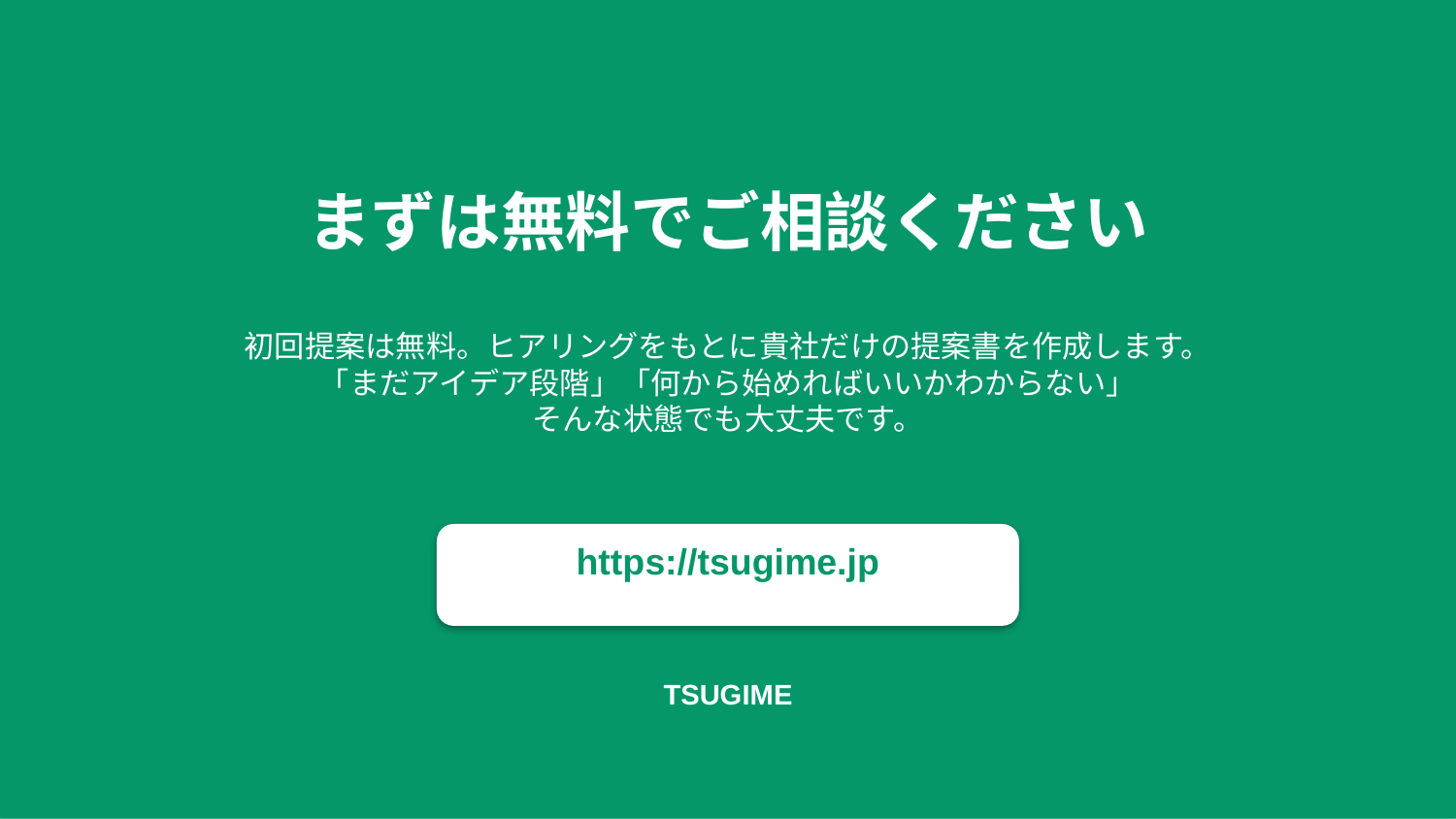

まずは無料でご相談ください
初回提案は無料。ヒアリングをもとに貴社だけの提案書を作成します。
「まだアイデア段階」「何から始めればいいかわからない」
そんな状態でも大丈夫です。

https://tsugime.jp
TSUGIME